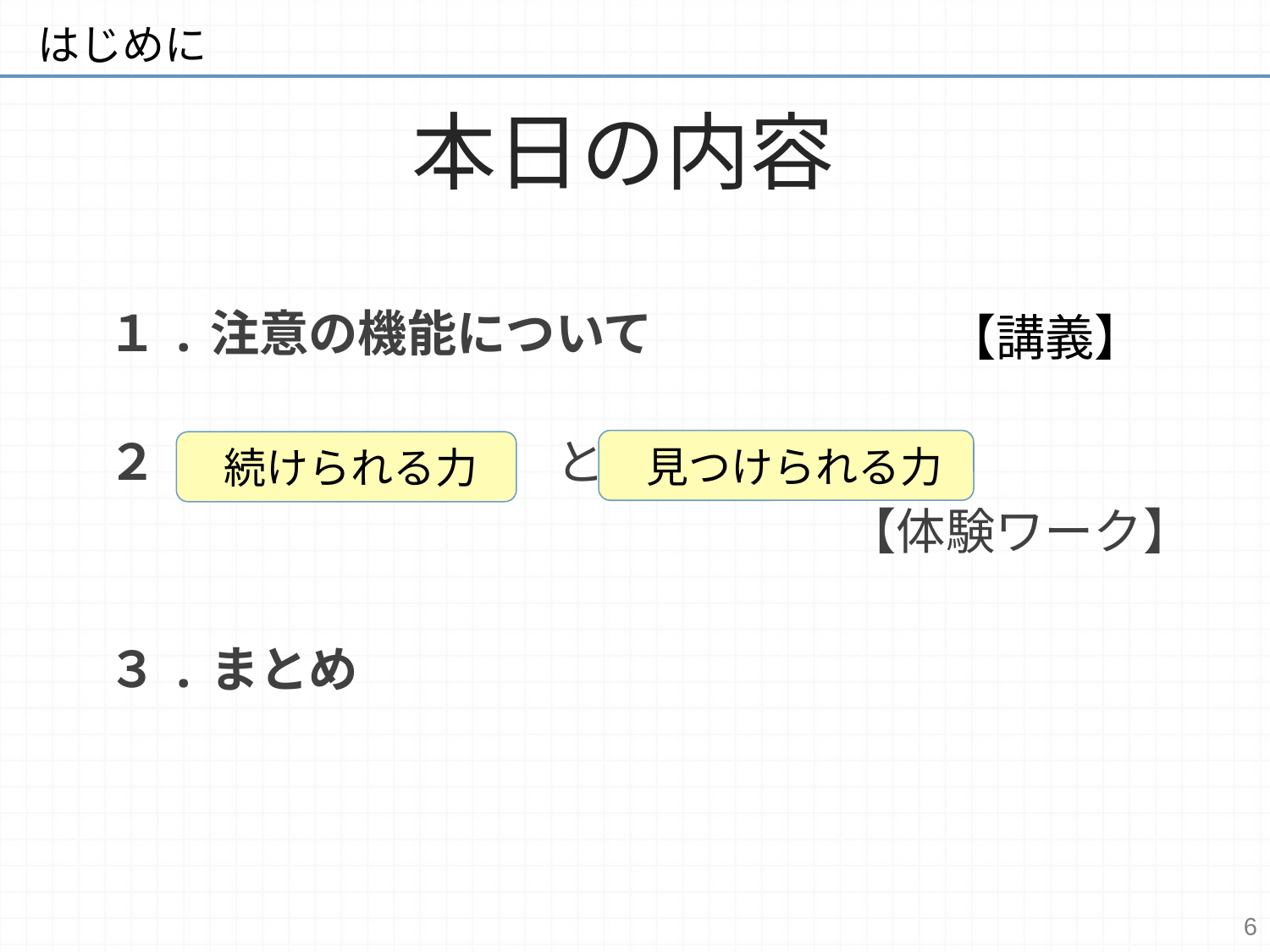

はじめに
# 本日の内容
１.注意の機能について

２.続けられる力　と
　　　　　　　　　　　　　　　【体験ワーク】

３.まとめ
【講義】
　見つけられる力
　続けられる力
6